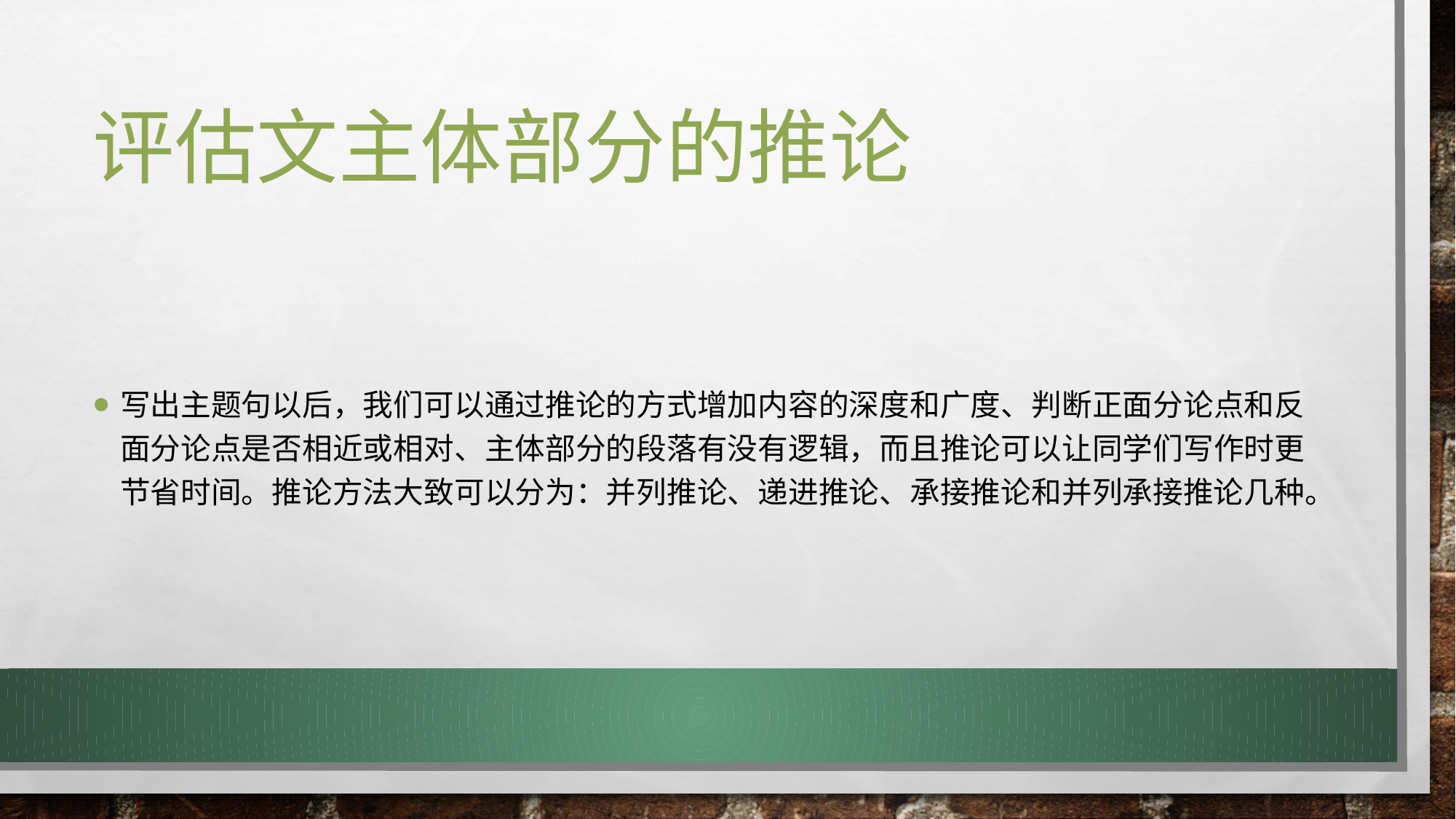

# 评估文主体部分的推论
写出主题句以后，我们可以通过推论的方式增加内容的深度和广度、判断正面分论点和反面分论点是否相近或相对、主体部分的段落有没有逻辑，而且推论可以让同学们写作时更节省时间。推论方法大致可以分为：并列推论、递进推论、承接推论和并列承接推论几种。